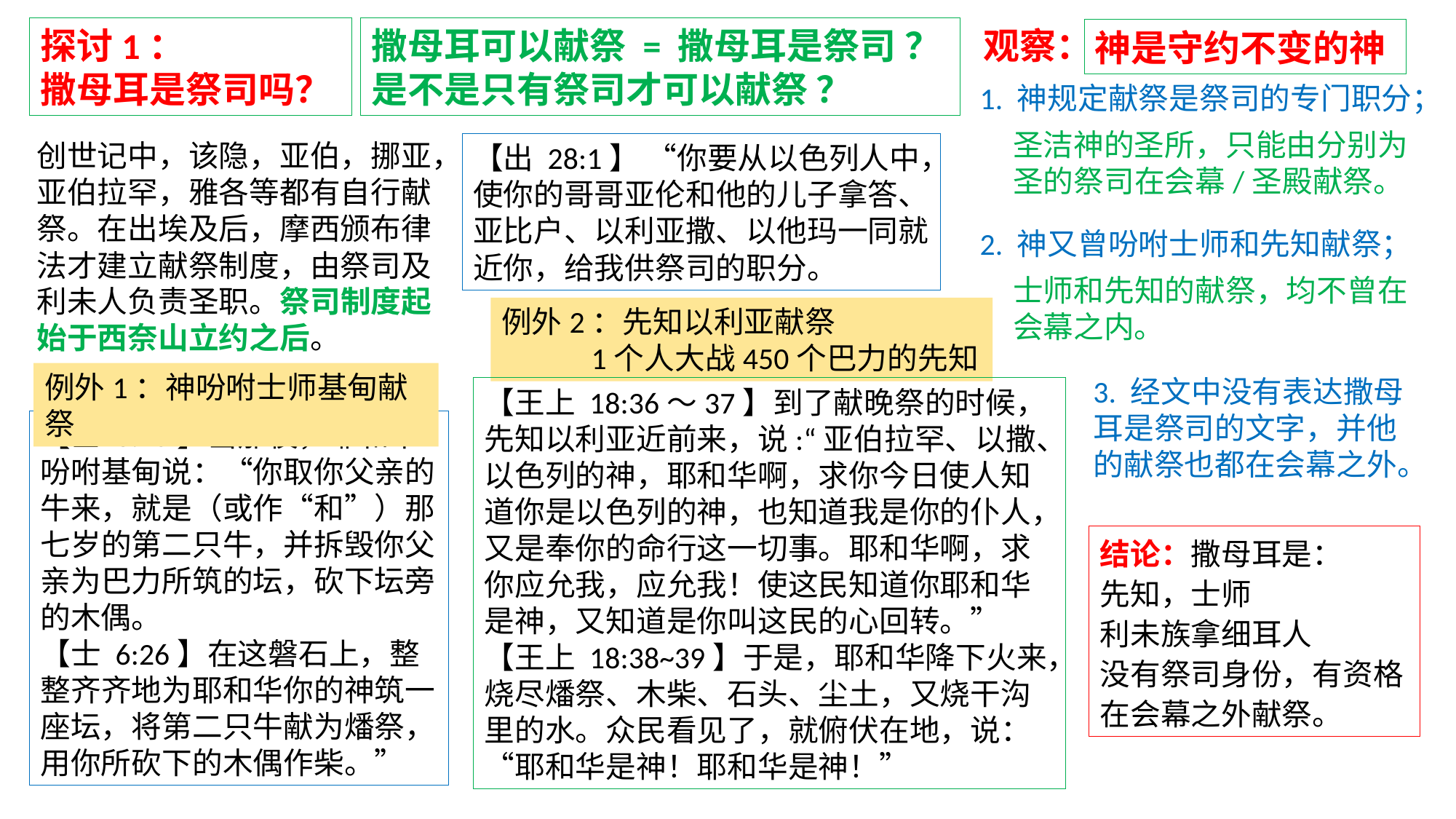

探讨1：
撒母耳是祭司吗？
撒母耳可以献祭 = 撒母耳是祭司 ？
是不是只有祭司才可以献祭 ？
观察：
神是守约不变的神
1. 神规定献祭是祭司的专门职分；

2. 神又曾吩咐士师和先知献祭；
圣洁神的圣所，只能由分别为圣的祭司在会幕/圣殿献祭。

士师和先知的献祭，均不曾在会幕之内。
创世记中，该隐，亚伯，挪亚，亚伯拉罕，雅各等都有自行献祭。在出埃及后，摩西颁布律法才建立献祭制度，由祭司及利未人负责圣职。祭司制度起始于西奈山立约之后。
【出 28:1】 “你要从以色列人中，使你的哥哥亚伦和他的儿子拿答、亚比户、以利亚撒、以他玛一同就近你，给我供祭司的职分。
例外2：先知以利亚献祭
             1个人大战450个巴力的先知
例外1：神吩咐士师基甸献祭
3. 经文中没有表达撒母耳是祭司的文字，并他的献祭也都在会幕之外。
【王上 18:36～37】到了献晚祭的时候，先知以利亚近前来，说:“亚伯拉罕、以撒、以色列的神，耶和华啊，求你今日使人知道你是以色列的神，也知道我是你的仆人，又是奉你的命行这一切事。耶和华啊，求你应允我，应允我！使这民知道你耶和华是神，又知道是你叫这民的心回转。”
【王上 18:38~39】于是，耶和华降下火来，烧尽燔祭、木柴、石头、尘土，又烧干沟里的水。众民看见了，就俯伏在地，说：“耶和华是神！耶和华是神！”
【士 6:25】当那夜，耶和华吩咐基甸说：“你取你父亲的牛来，就是（或作“和”）那七岁的第二只牛，并拆毁你父亲为巴力所筑的坛，砍下坛旁的木偶。
【士 6:26】在这磐石上，整整齐齐地为耶和华你的神筑一座坛，将第二只牛献为燔祭，用你所砍下的木偶作柴。”
结论：撒母耳是：
先知，士师
利未族拿细耳人
没有祭司身份，有资格在会幕之外献祭。